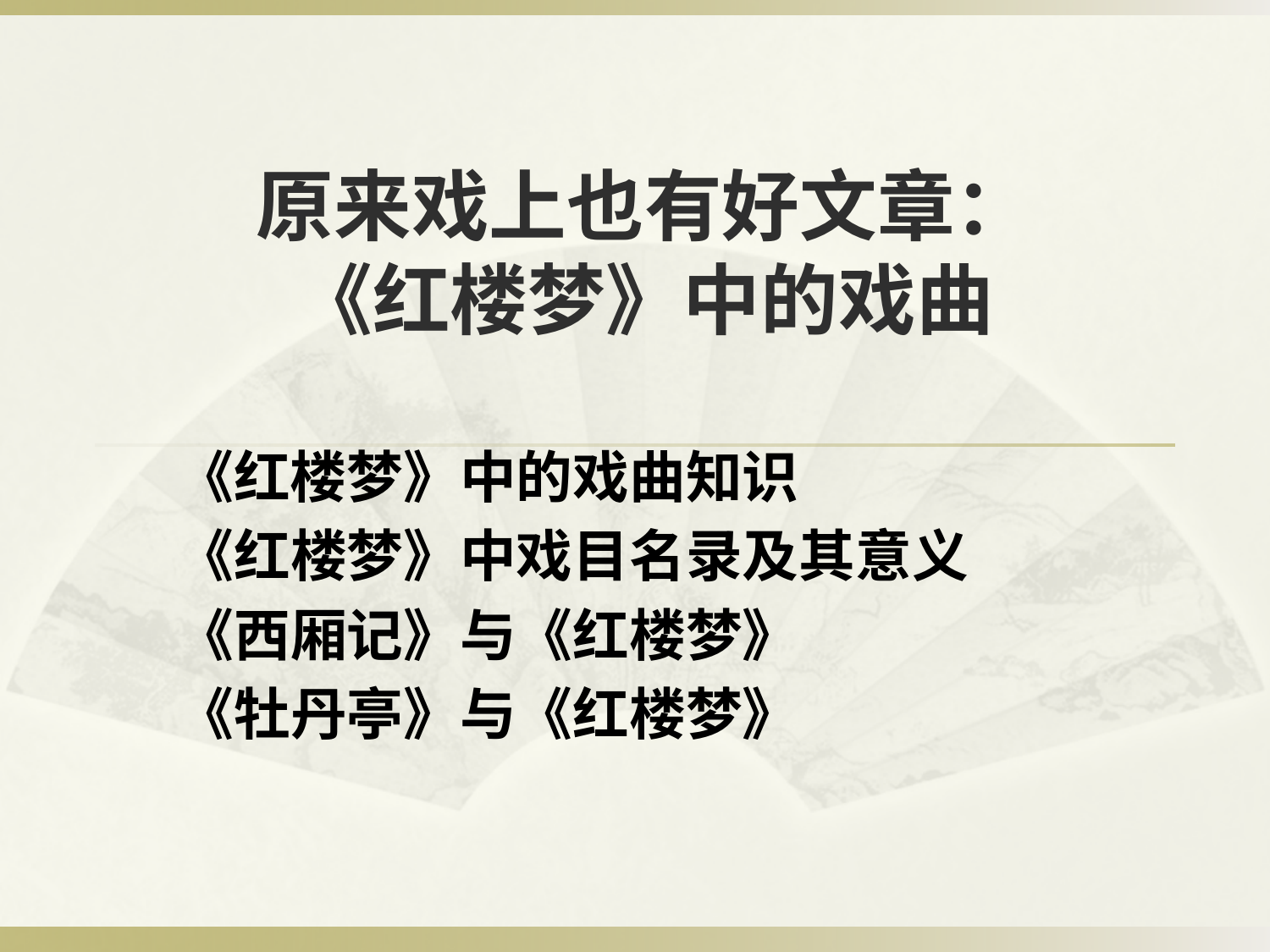

# 原来戏上也有好文章： 《红楼梦》中的戏曲

《红楼梦》中的戏曲知识
《红楼梦》中戏目名录及其意义
《西厢记》与《红楼梦》
《牡丹亭》与《红楼梦》